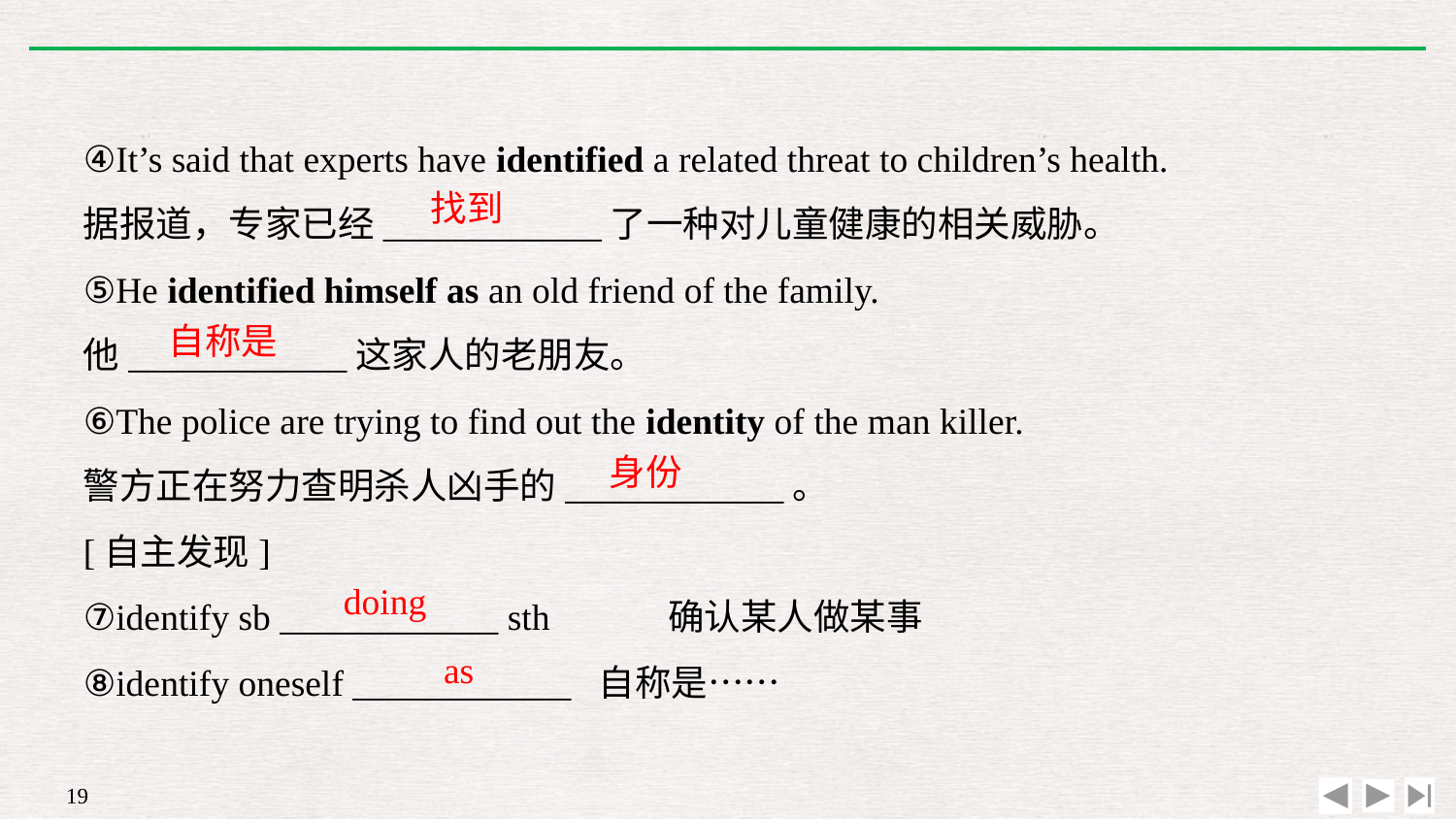

④It’s said that experts have identified a related threat to children’s health.
据报道，专家已经____________了一种对儿童健康的相关威胁。
⑤He identified himself as an old friend of the family.
他____________这家人的老朋友。
⑥The police are trying to find out the identity of the man killer.
警方正在努力查明杀人凶手的____________。
[自主发现]
⑦identify sb ____________ sth　　　确认某人做某事
⑧identify oneself ____________  自称是……
找到
自称是
身份
doing
as